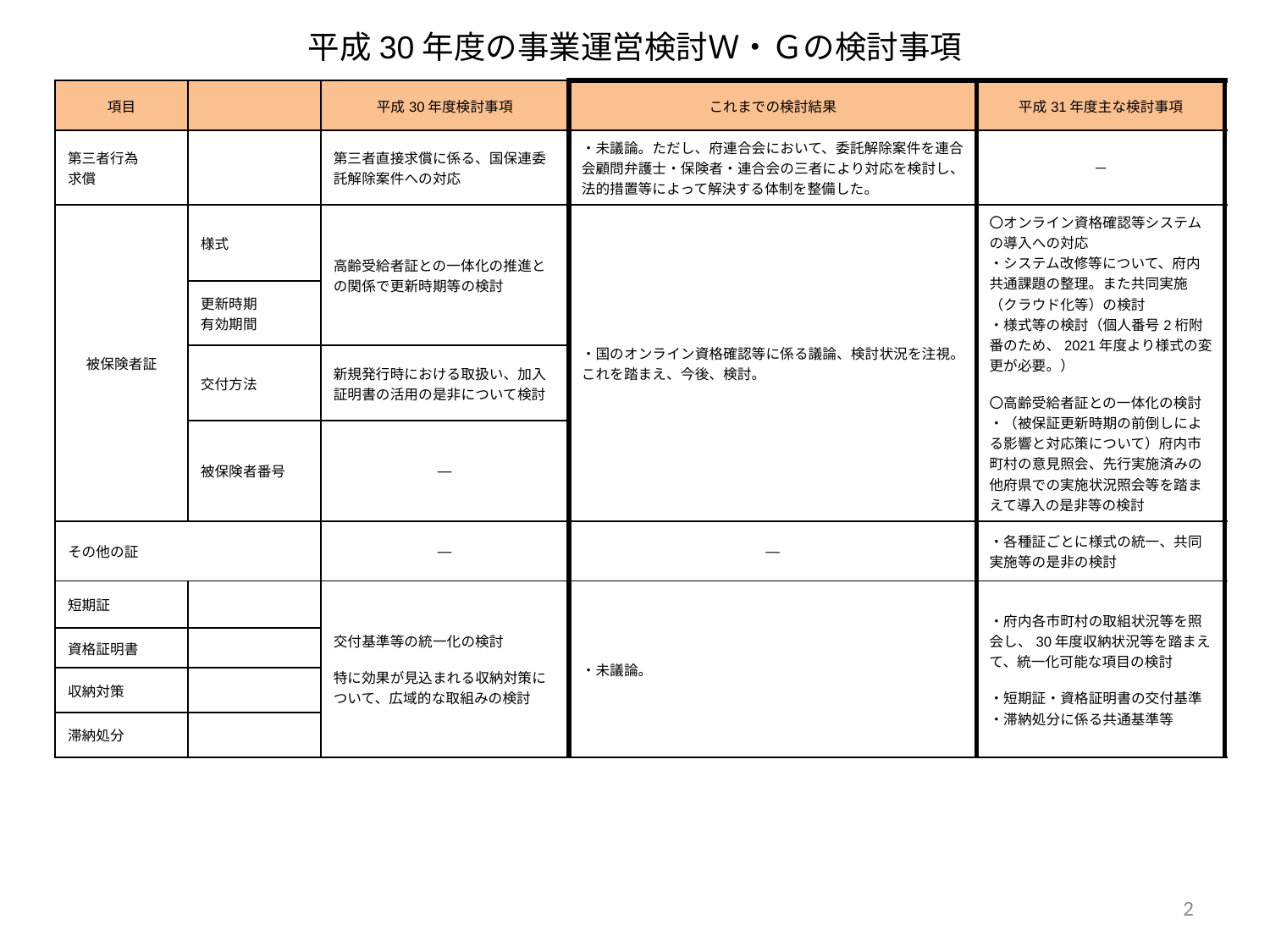

# 平成30年度の事業運営検討Ｗ・Ｇの検討事項
| 項目 |  | 平成30年度検討事項 | これまでの検討結果 | 平成31年度主な検討事項 |
| --- | --- | --- | --- | --- |
| 第三者行為 求償 |  | 第三者直接求償に係る、国保連委託解除案件への対応 | ・未議論。ただし、府連合会において、委託解除案件を連合会顧問弁護士・保険者・連合会の三者により対応を検討し、法的措置等によって解決する体制を整備した。 | － |
| 被保険者証 | 様式 | 高齢受給者証との一体化の推進との関係で更新時期等の検討 | ・国のオンライン資格確認等に係る議論、検討状況を注視。これを踏まえ、今後、検討。 | 〇オンライン資格確認等システムの導入への対応 ・システム改修等について、府内共通課題の整理。また共同実施（クラウド化等）の検討 ・様式等の検討（個人番号2桁附番のため、2021年度より様式の変更が必要。） 〇高齢受給者証との一体化の検討 ・（被保証更新時期の前倒しによる影響と対応策について）府内市町村の意見照会、先行実施済みの他府県での実施状況照会等を踏まえて導入の是非等の検討 |
|  | 更新時期 有効期間 |  |  |  |
|  | 交付方法 | 新規発行時における取扱い、加入証明書の活用の是非について検討 |  |  |
|  | 被保険者番号 | ― |  |  |
| その他の証 |  | ― | ― | ・各種証ごとに様式の統一、共同実施等の是非の検討 |
| 短期証 |  | 交付基準等の統一化の検討 特に効果が見込まれる収納対策について、広域的な取組みの検討 | ・未議論。 | ・府内各市町村の取組状況等を照会し、30年度収納状況等を踏まえて、統一化可能な項目の検討 ・短期証・資格証明書の交付基準 ・滞納処分に係る共通基準等 |
| 資格証明書 |  |  |  |  |
| 収納対策 |  |  |  |  |
| 滞納処分 |  |  |  |  |
2